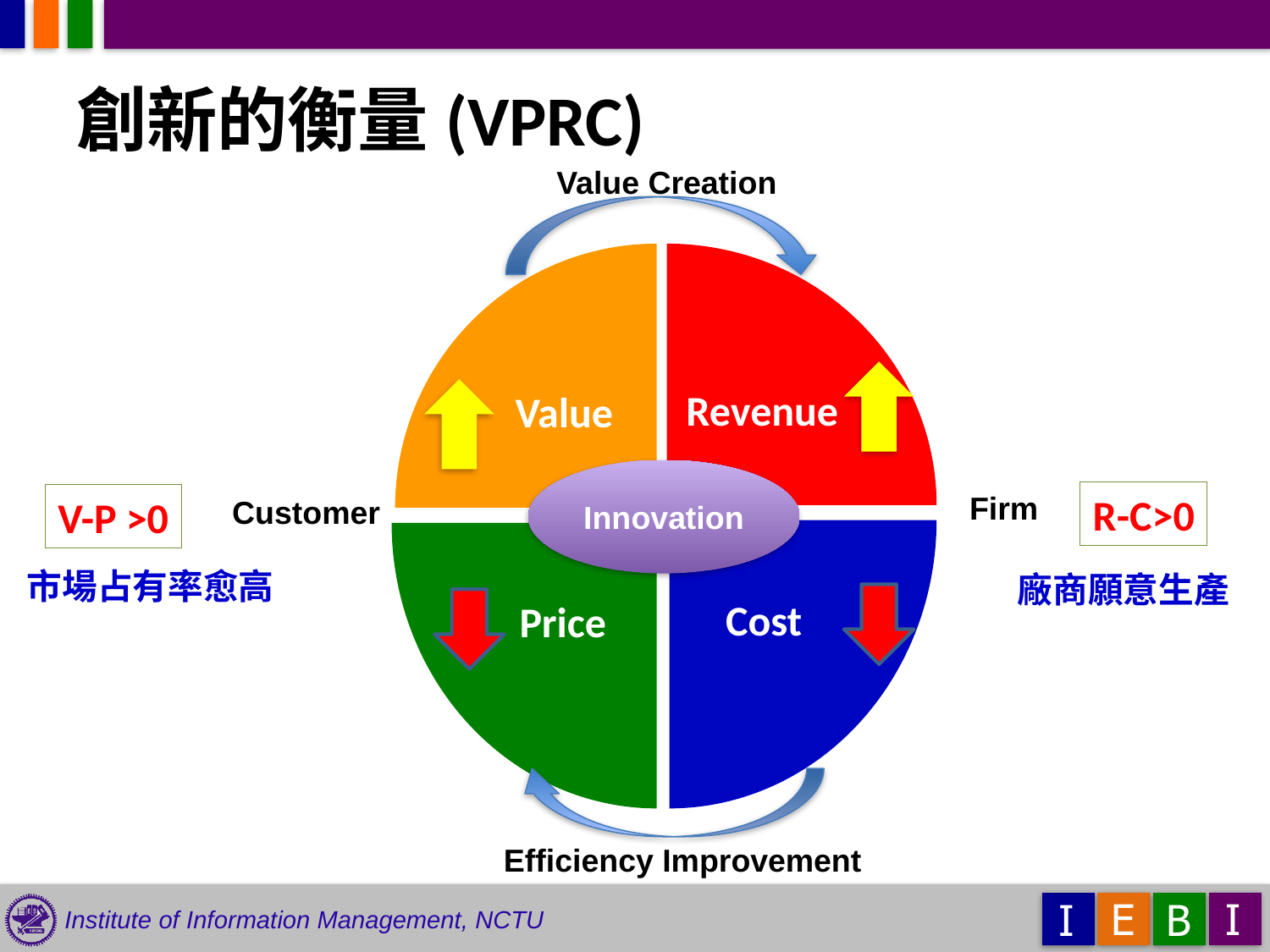

# 創新的衡量(VPRC)
Value Creation

Value

Revenue

Innovation
Firm
R-C>0
V-P >0
Customer

Cost

Price
市場占有率愈高
廠商願意生產

Efficiency Improvement